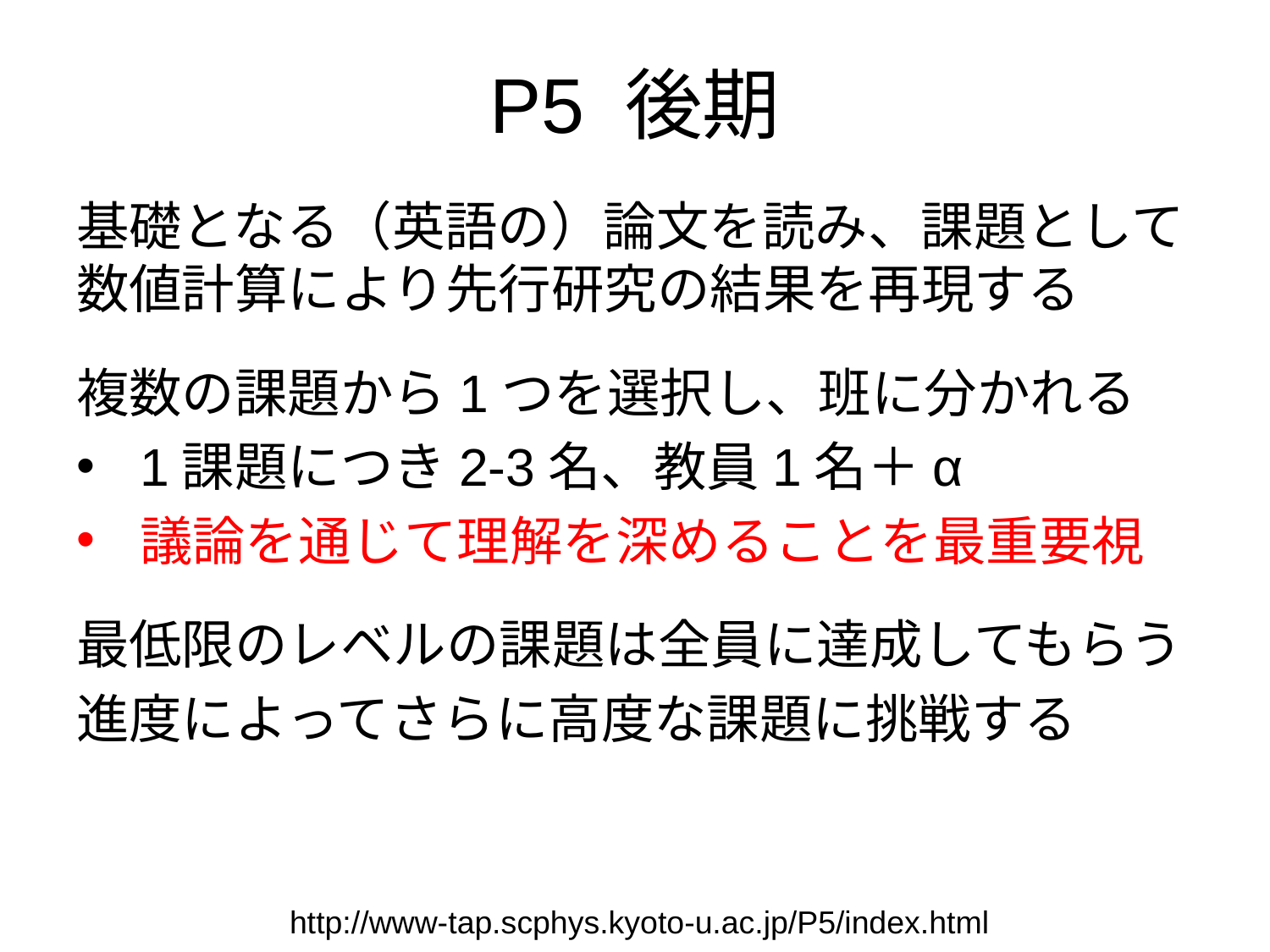

# P5 後期
基礎となる（英語の）論文を読み、課題として数値計算により先行研究の結果を再現する

複数の課題から1つを選択し、班に分かれる
1課題につき2-3名、教員1名＋α
議論を通じて理解を深めることを最重要視

最低限のレベルの課題は全員に達成してもらう
進度によってさらに高度な課題に挑戦する
http://www-tap.scphys.kyoto-u.ac.jp/P5/index.html